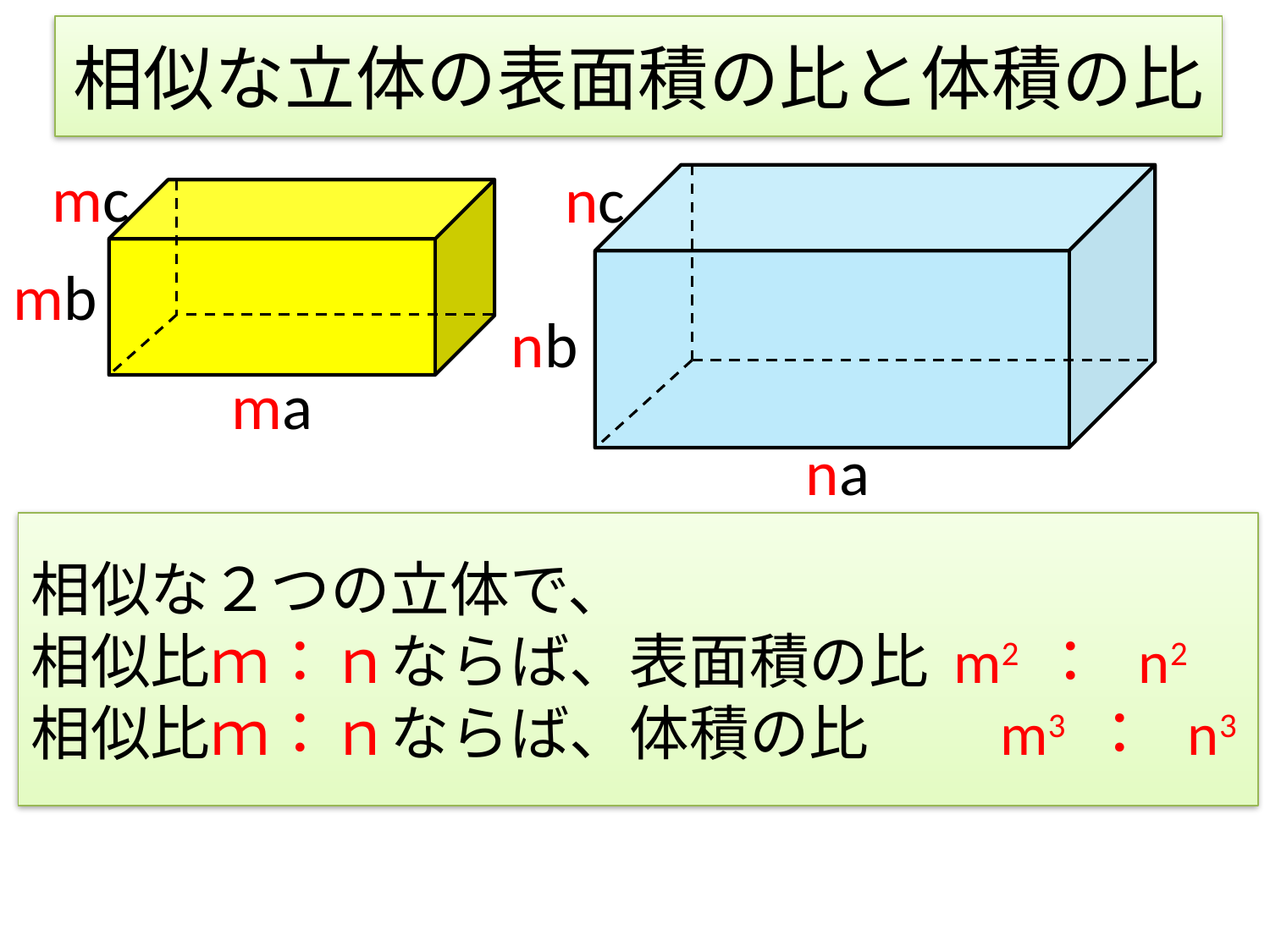

# 相似な立体の表面積の比と体積の比
mc
nc

mb
nb
ma
na
相似な２つの立体で、
相似比ｍ：ｎならば、表面積の比 m2  ：  n2
相似比ｍ：ｎならば、体積の比　　m3 ：  n3